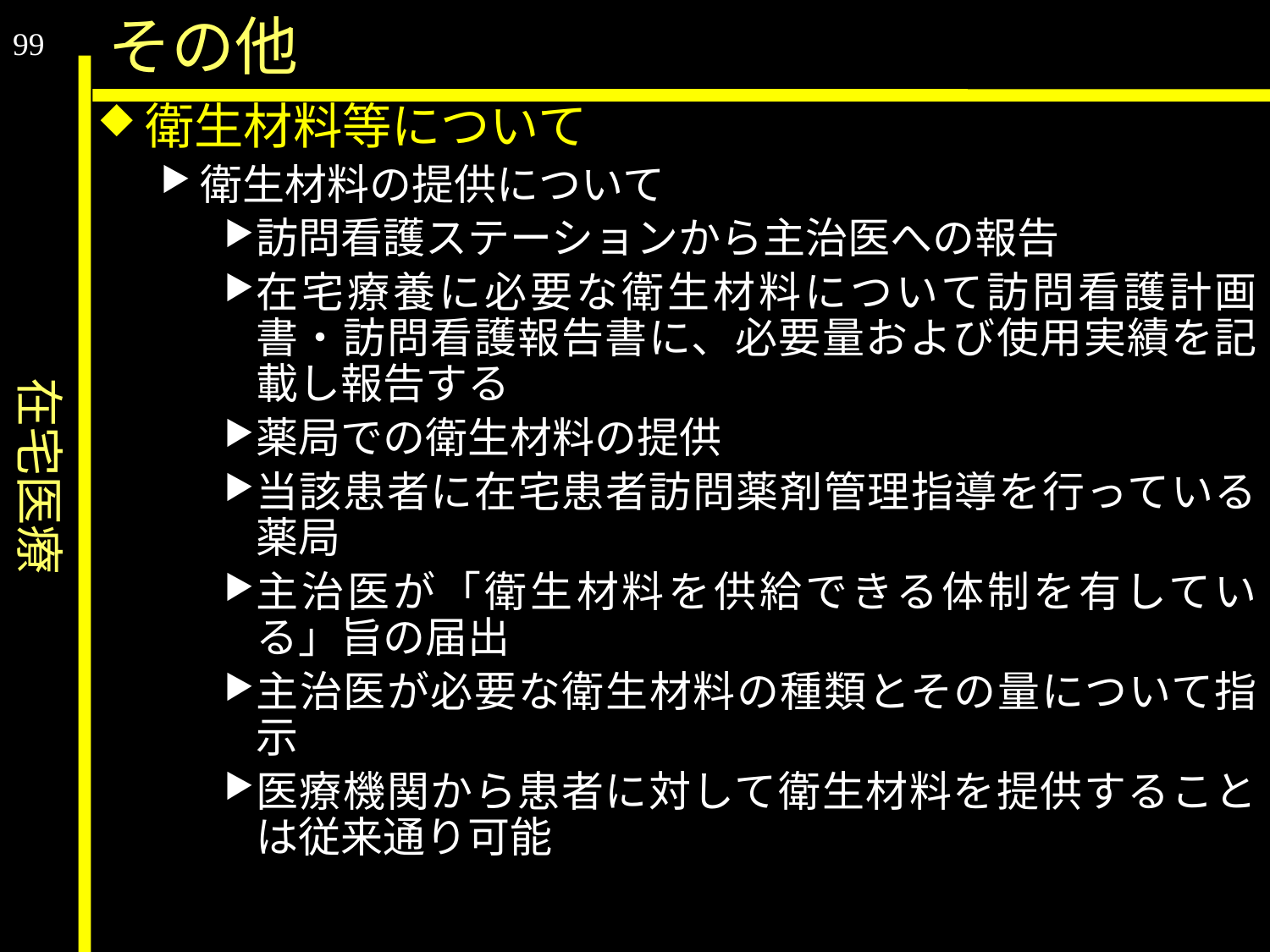

在宅医療
その他
99

衛生材料等について
衛生材料の提供について
訪問看護ステーションから主治医への報告
在宅療養に必要な衛生材料について訪問看護計画書・訪問看護報告書に、必要量および使用実績を記載し報告する
薬局での衛生材料の提供
当該患者に在宅患者訪問薬剤管理指導を行っている薬局
主治医が「衛生材料を供給できる体制を有している」旨の届出
主治医が必要な衛生材料の種類とその量について指示
医療機関から患者に対して衛生材料を提供することは従来通り可能